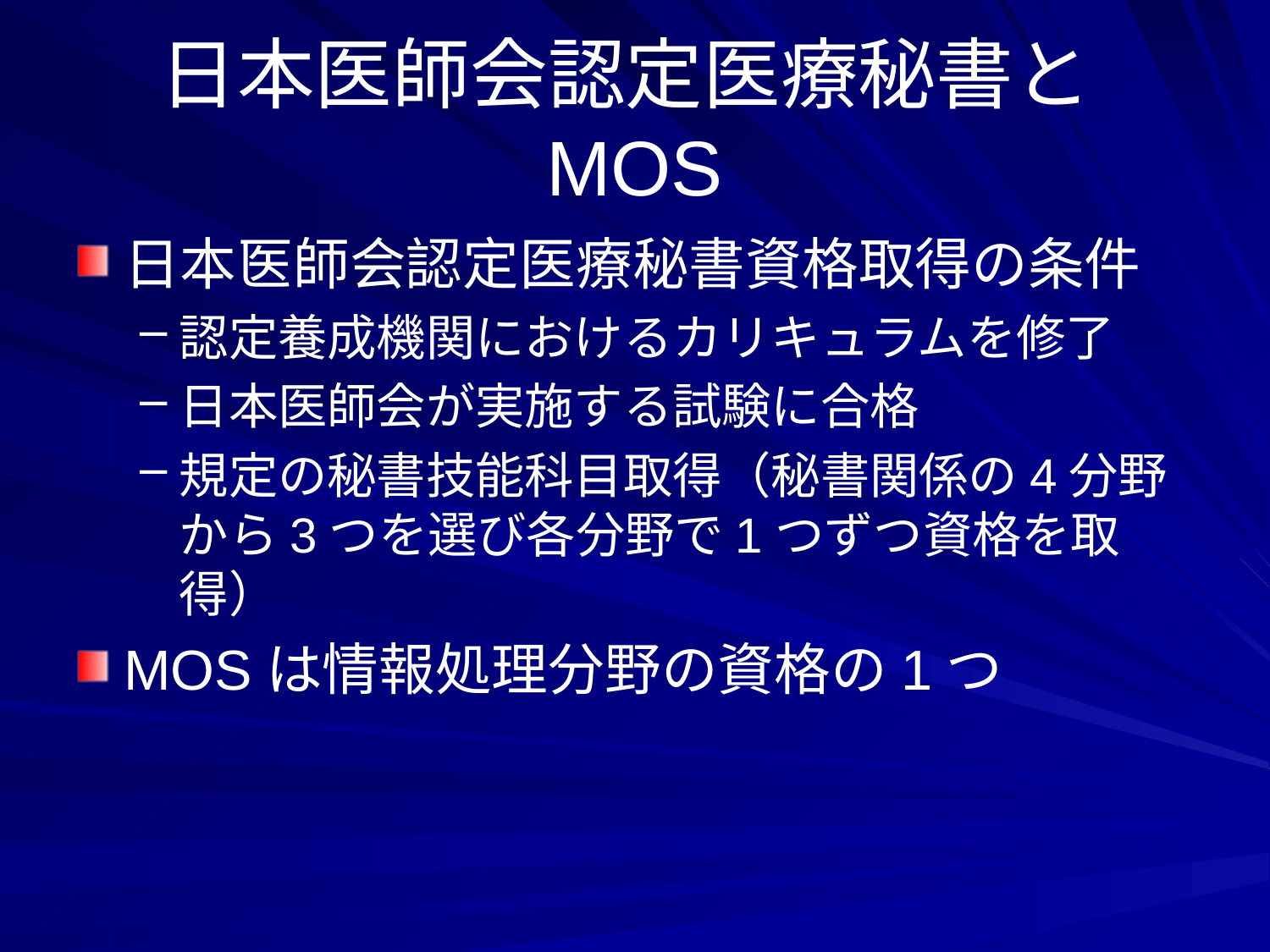

# 日本医師会認定医療秘書とMOS
日本医師会認定医療秘書資格取得の条件
認定養成機関におけるカリキュラムを修了
日本医師会が実施する試験に合格
規定の秘書技能科目取得（秘書関係の4分野から3つを選び各分野で1つずつ資格を取得）
MOSは情報処理分野の資格の1つ